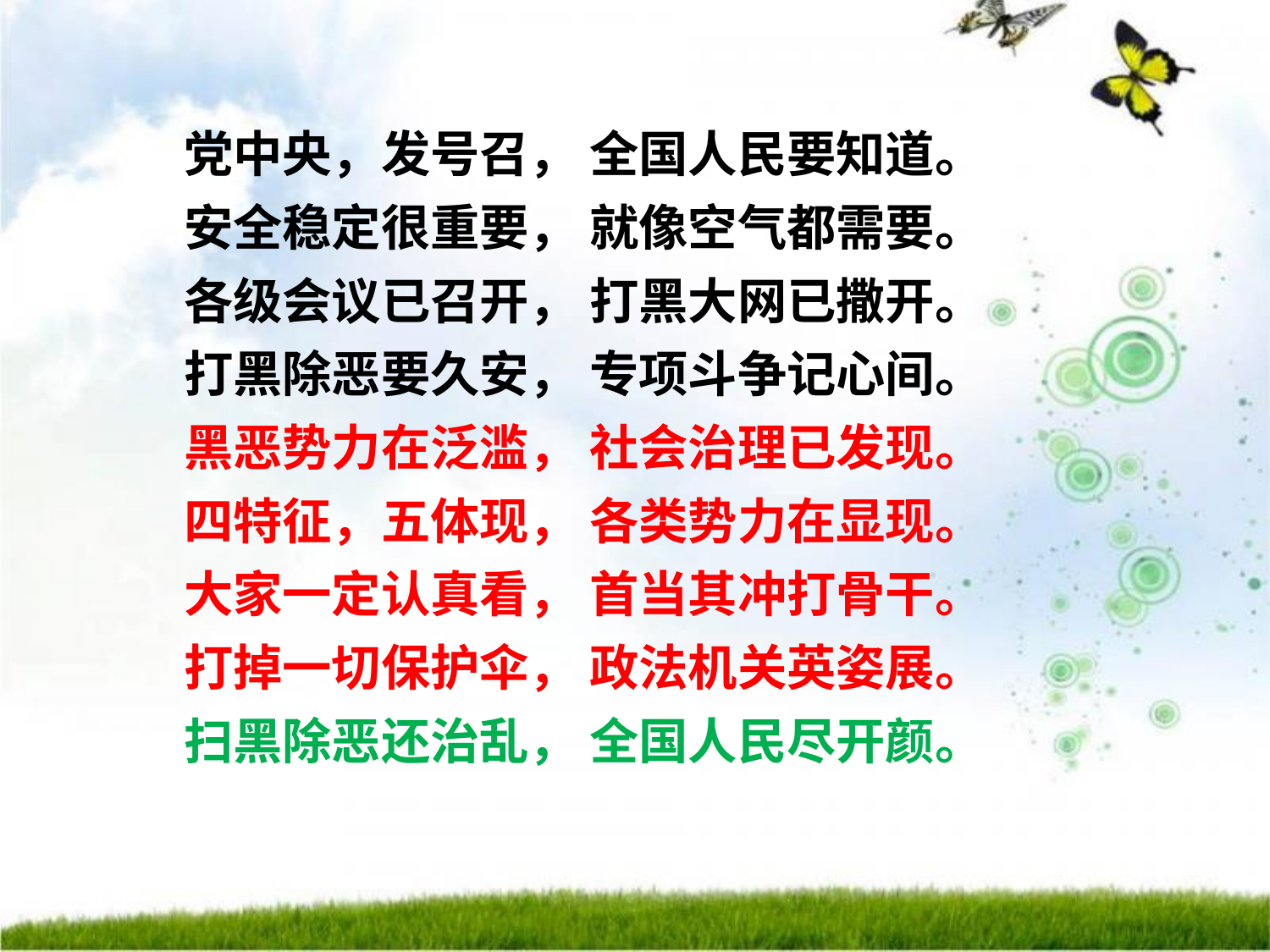

党中央，发号召， 全国人民要知道。
安全稳定很重要， 就像空气都需要。
各级会议已召开， 打黑大网已撒开。
打黑除恶要久安， 专项斗争记心间。
黑恶势力在泛滥， 社会治理已发现。
四特征，五体现， 各类势力在显现。
大家一定认真看， 首当其冲打骨干。
打掉一切保护伞， 政法机关英姿展。
扫黑除恶还治乱， 全国人民尽开颜。